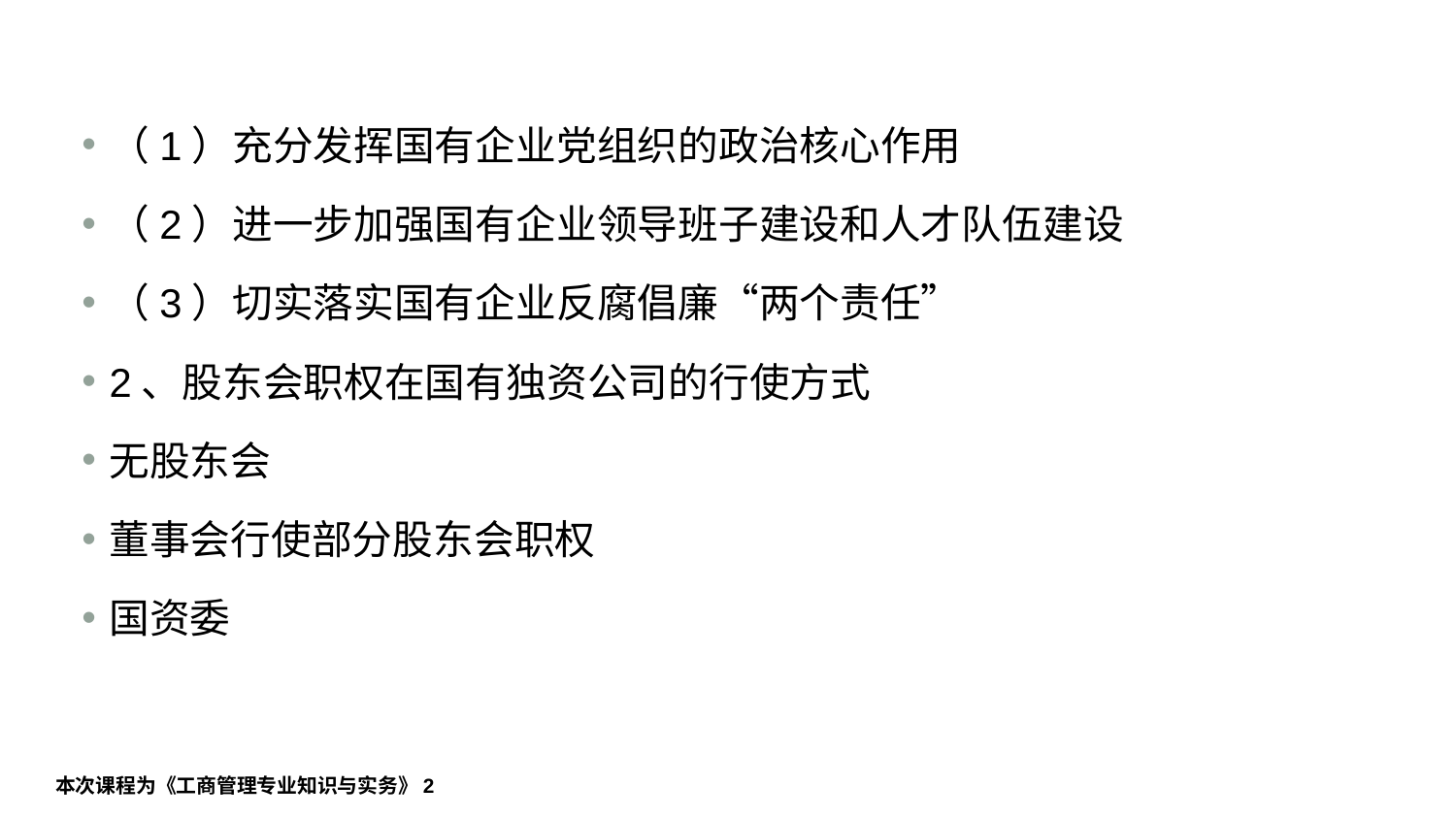

#
（1）充分发挥国有企业党组织的政治核心作用
（2）进一步加强国有企业领导班子建设和人才队伍建设
（3）切实落实国有企业反腐倡廉“两个责任”
2、股东会职权在国有独资公司的行使方式
无股东会
董事会行使部分股东会职权
国资委